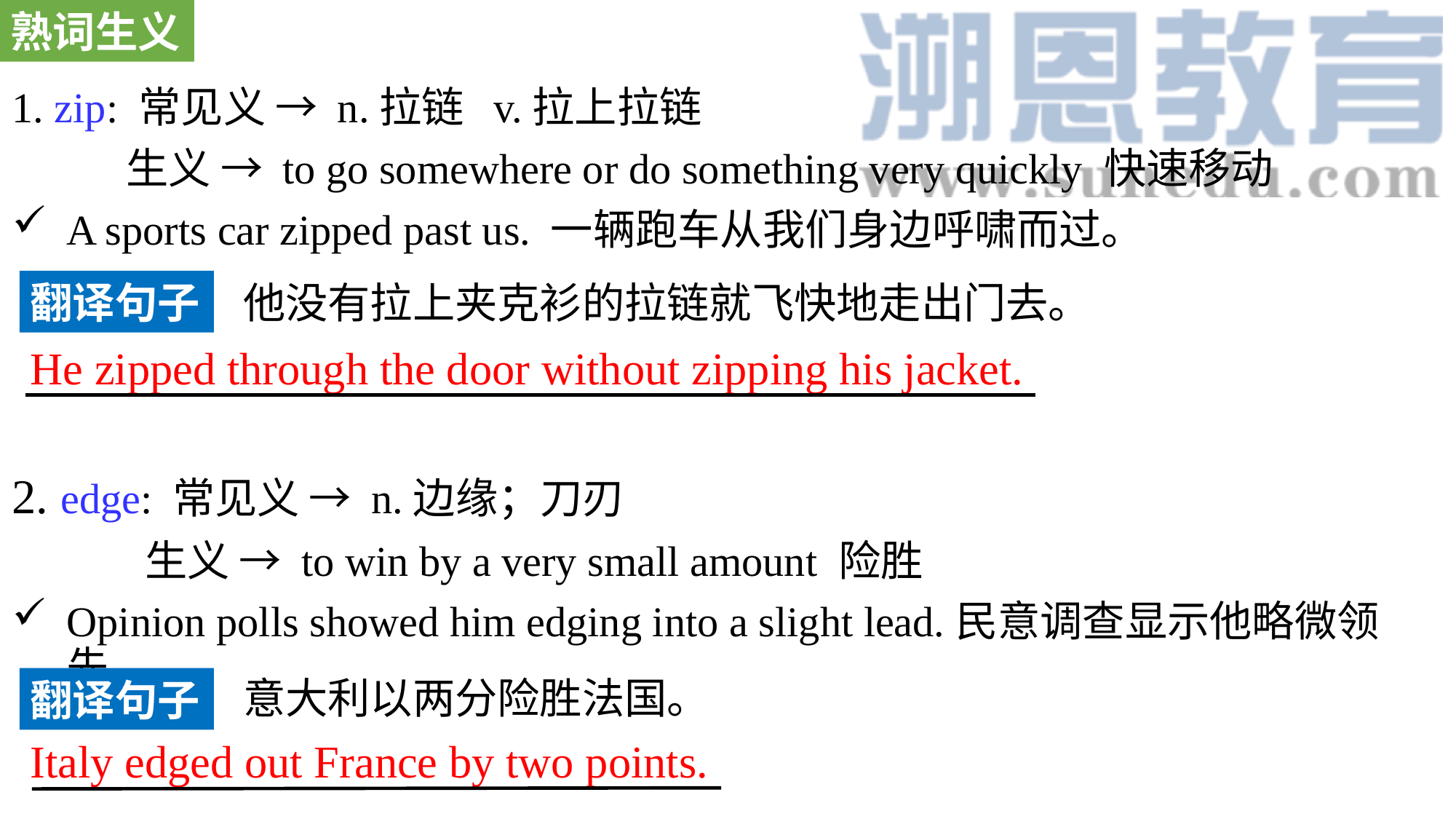

熟词生义
1. zip: 常见义 → n.拉链  v.拉上拉链
           生义 → to go somewhere or do something very quickly 快速移动
A sports car zipped past us. 一辆跑车从我们身边呼啸而过。

2. edge: 常见义 → n.边缘；刀刃
             生义 → to win by a very small amount 险胜
Opinion polls showed him edging into a slight lead.民意调查显示他略微领先。
翻译句子
他没有拉上夹克衫的拉链就飞快地走出门去。
He zipped through the door without zipping his jacket.
意大利以两分险胜法国。
翻译句子
Italy edged out France by two points.